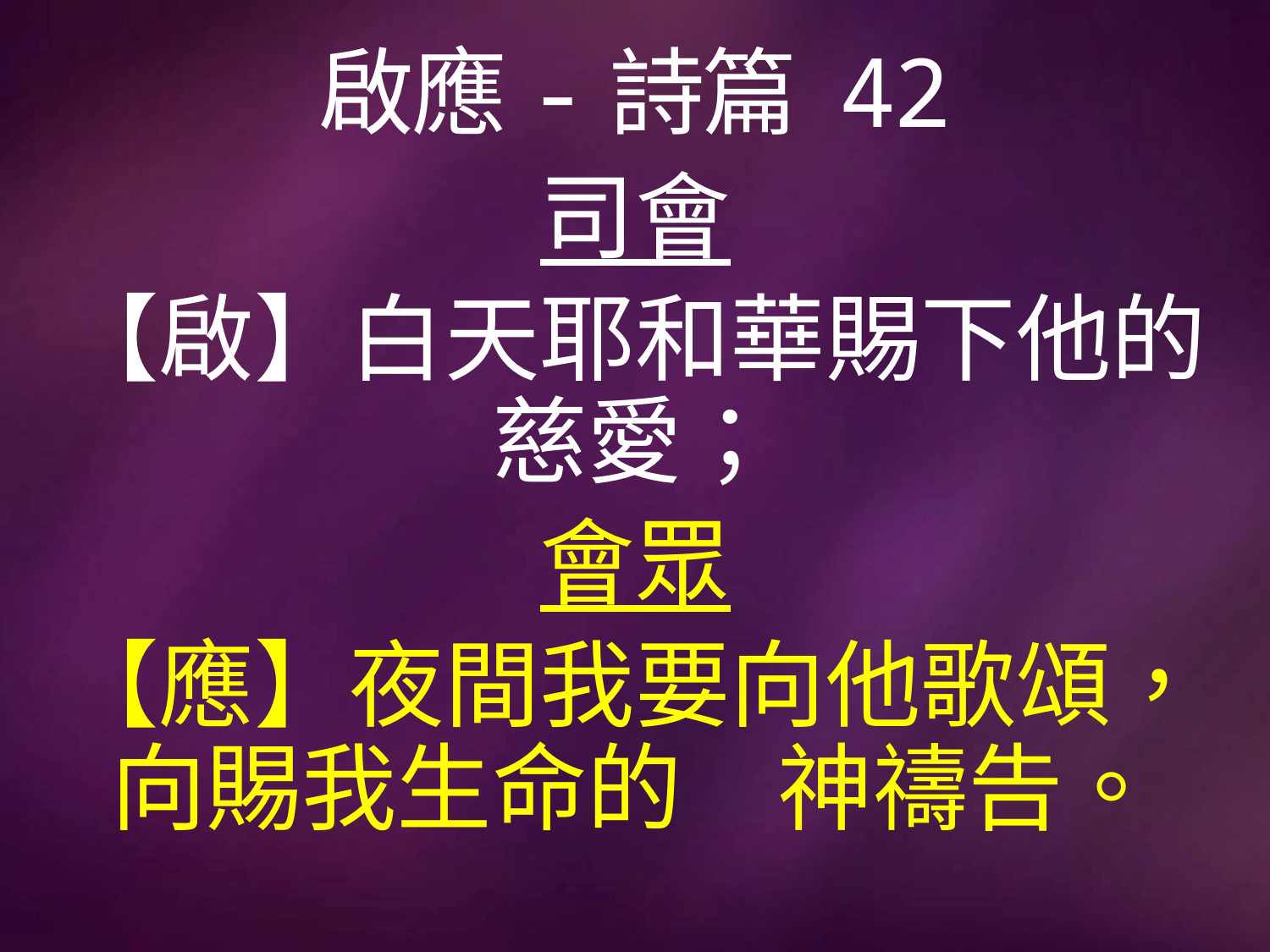

# 啟應-詩篇 42
司會
【啟】白天耶和華賜下他的慈愛；
會眾
【應】夜間我要向他歌頌，向賜我生命的　神禱告。